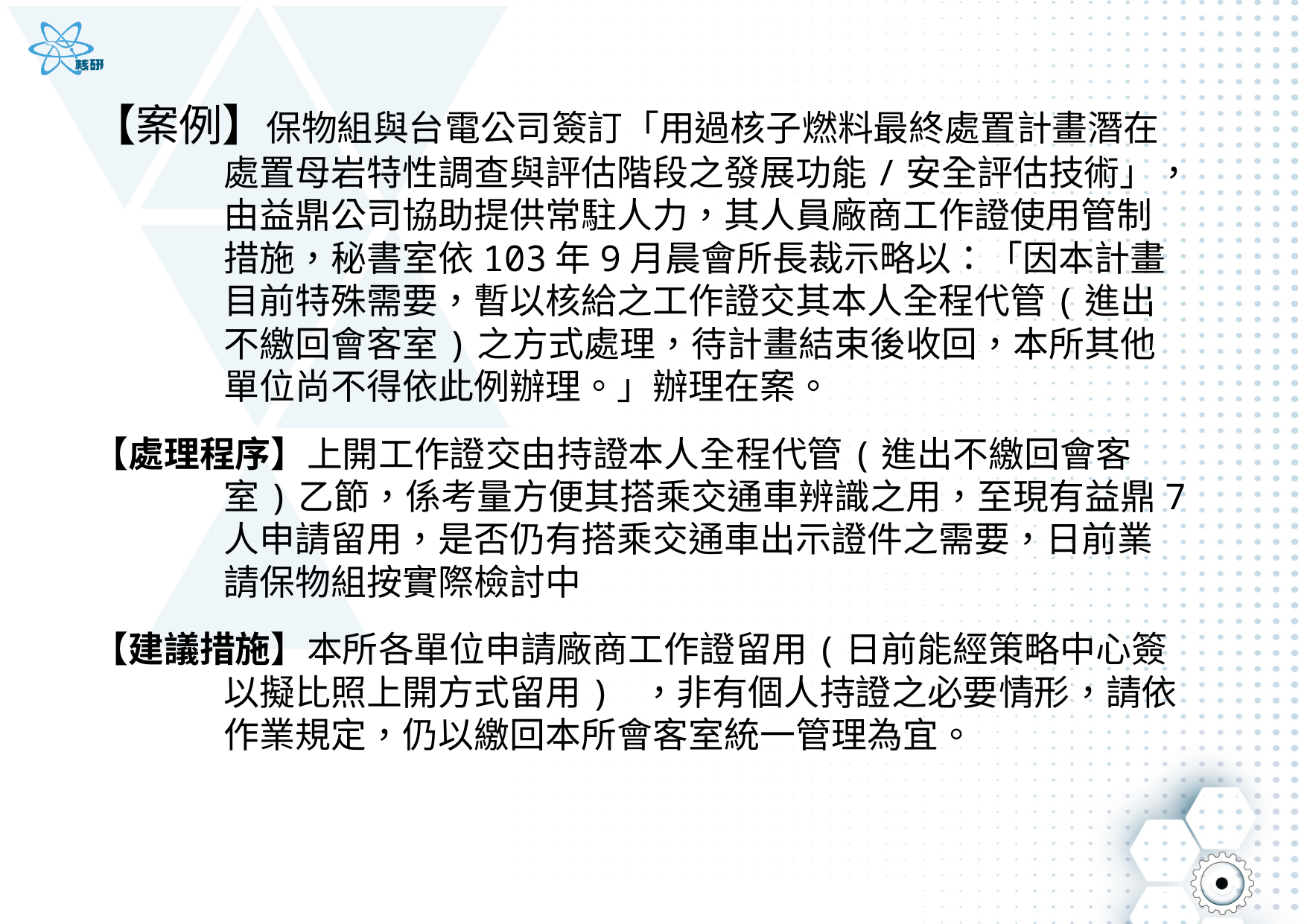

【案例】保物組與台電公司簽訂「用過核子燃料最終處置計畫潛在處置母岩特性調查與評估階段之發展功能/安全評估技術」，由益鼎公司協助提供常駐人力，其人員廠商工作證使用管制措施，秘書室依103年9月晨會所長裁示略以：「因本計畫目前特殊需要，暫以核給之工作證交其本人全程代管(進出不繳回會客室)之方式處理，待計畫結束後收回，本所其他單位尚不得依此例辦理。」辦理在案。
【處理程序】上開工作證交由持證本人全程代管(進出不繳回會客室)乙節，係考量方便其搭乘交通車辨識之用，至現有益鼎7人申請留用，是否仍有搭乘交通車出示證件之需要，日前業請保物組按實際檢討中
【建議措施】本所各單位申請廠商工作證留用(日前能經策略中心簽以擬比照上開方式留用) ，非有個人持證之必要情形，請依作業規定，仍以繳回本所會客室統一管理為宜。